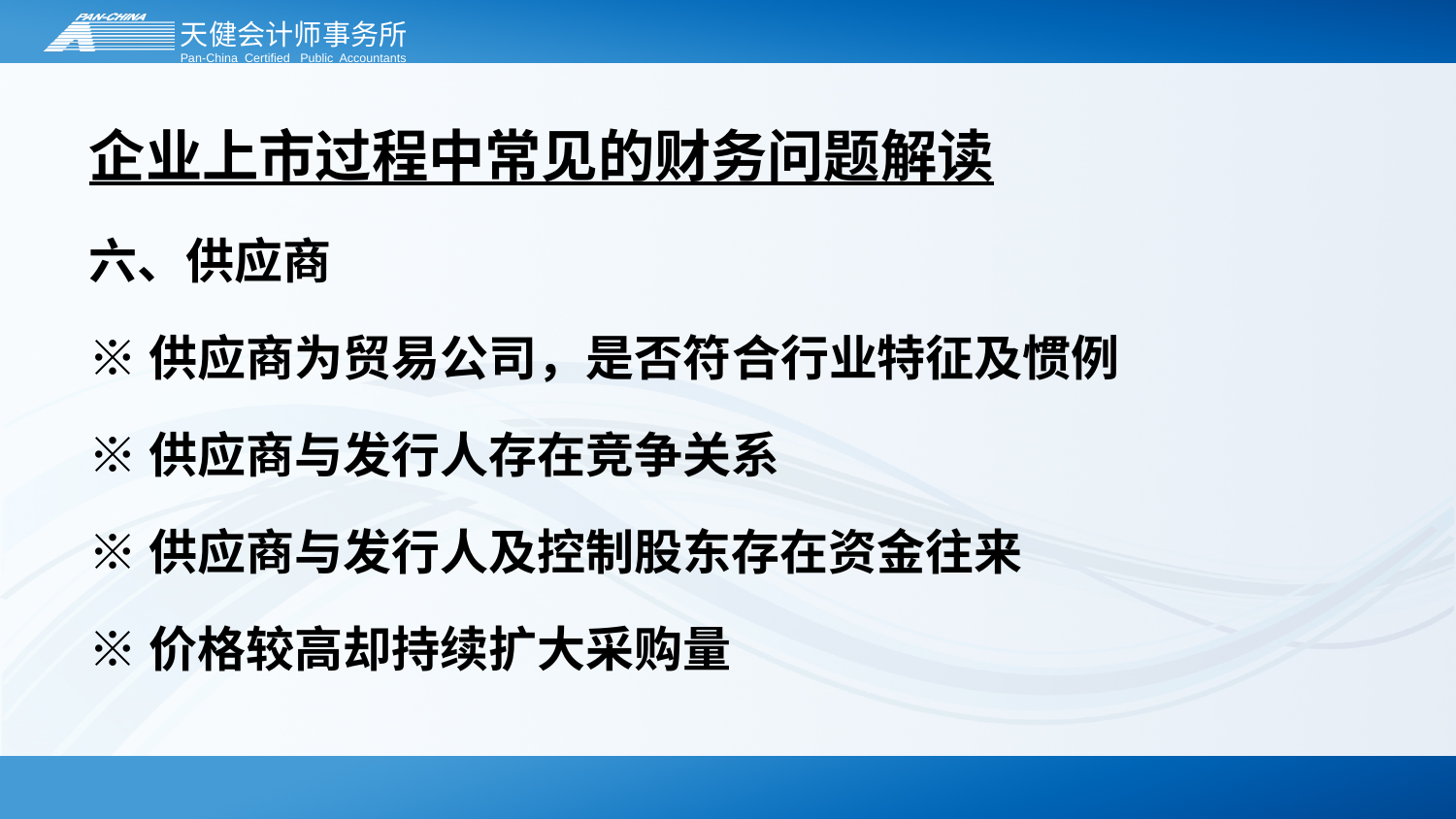

# 企业上市过程中常见的财务问题解读
六、供应商
※供应商为贸易公司，是否符合行业特征及惯例
※供应商与发行人存在竞争关系
※供应商与发行人及控制股东存在资金往来
※价格较高却持续扩大采购量

12